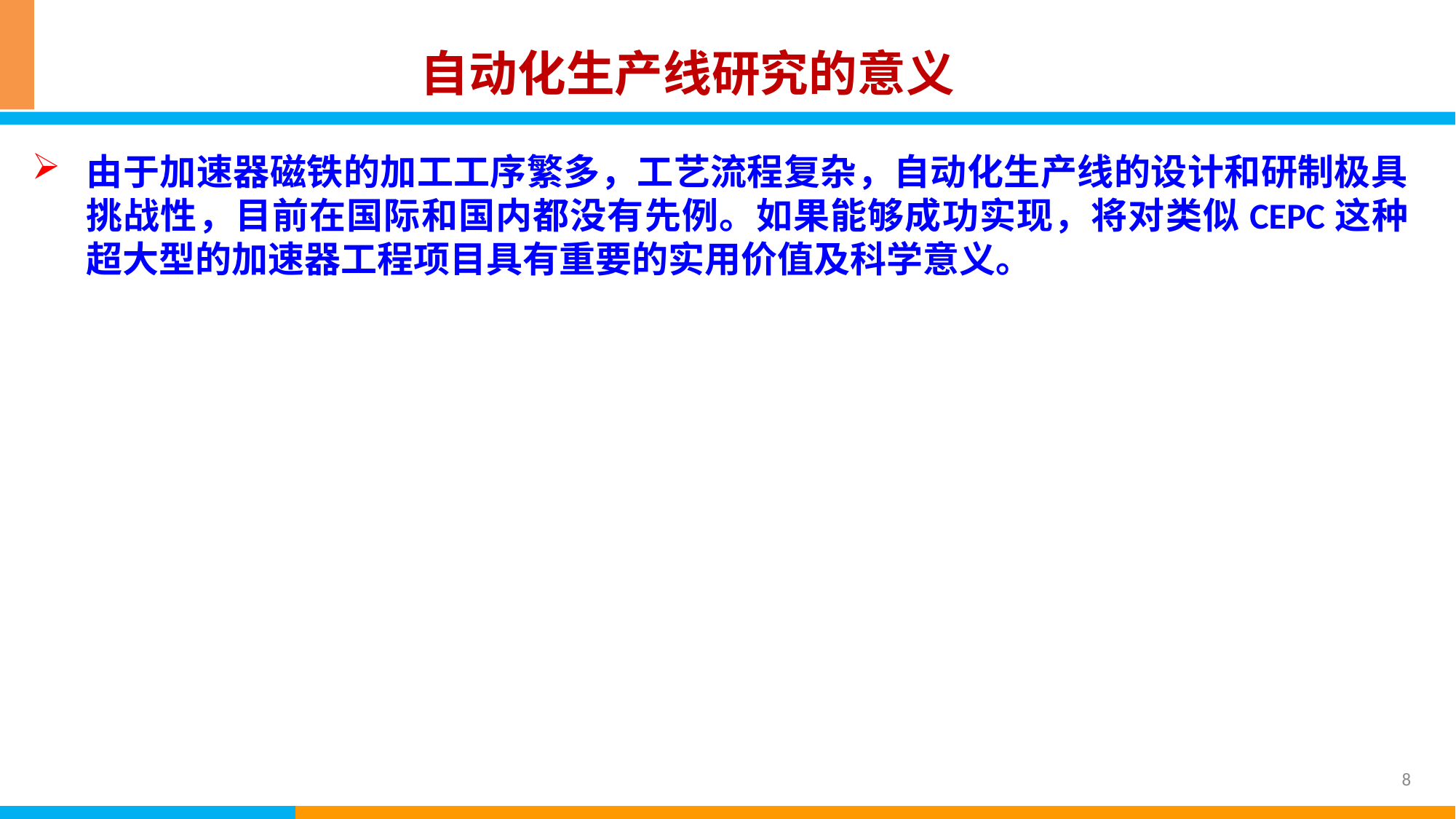

自动化生产线研究的意义
由于加速器磁铁的加工工序繁多，工艺流程复杂，自动化生产线的设计和研制极具挑战性，目前在国际和国内都没有先例。如果能够成功实现，将对类似CEPC这种超大型的加速器工程项目具有重要的实用价值及科学意义。
8